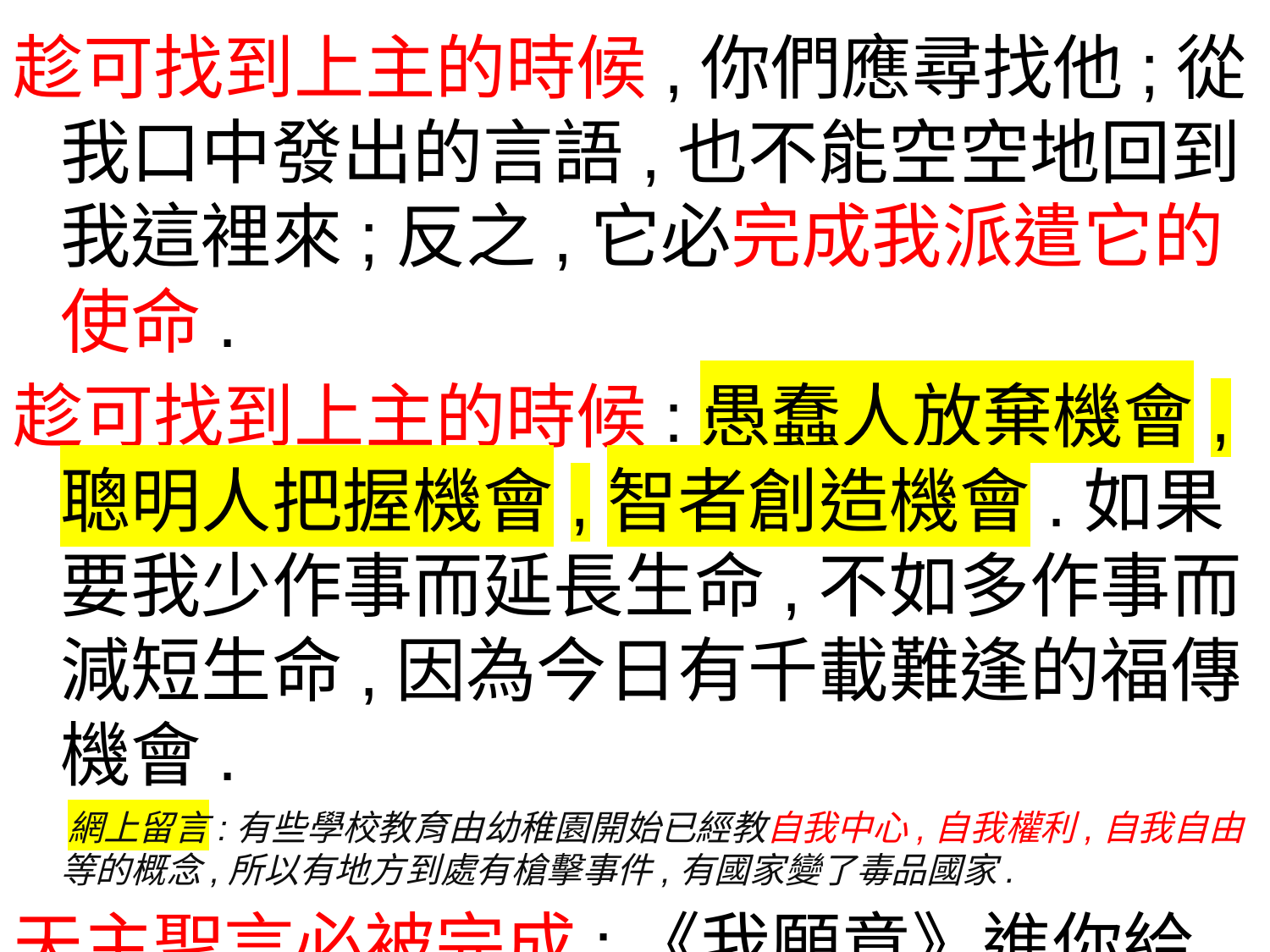

趁可找到上主的時候,你們應尋找他;從我口中發出的言語,也不能空空地回到我這裡來;反之,它必完成我派遣它的使命.
趁可找到上主的時候:愚蠢人放棄機會,聰明人把握機會,智者創造機會.如果要我少作事而延長生命,不如多作事而減短生命,因為今日有千載難逢的福傳機會.
      網上留言:有些學校教育由幼稚園開始已經教自我中心,自我權利,自我自由等的概念,所以有地方到處有槍擊事件,有國家變了毒品國家.
天主聖言必被完成:《我願意》進你給我的天家,寫你未完的詩篇.